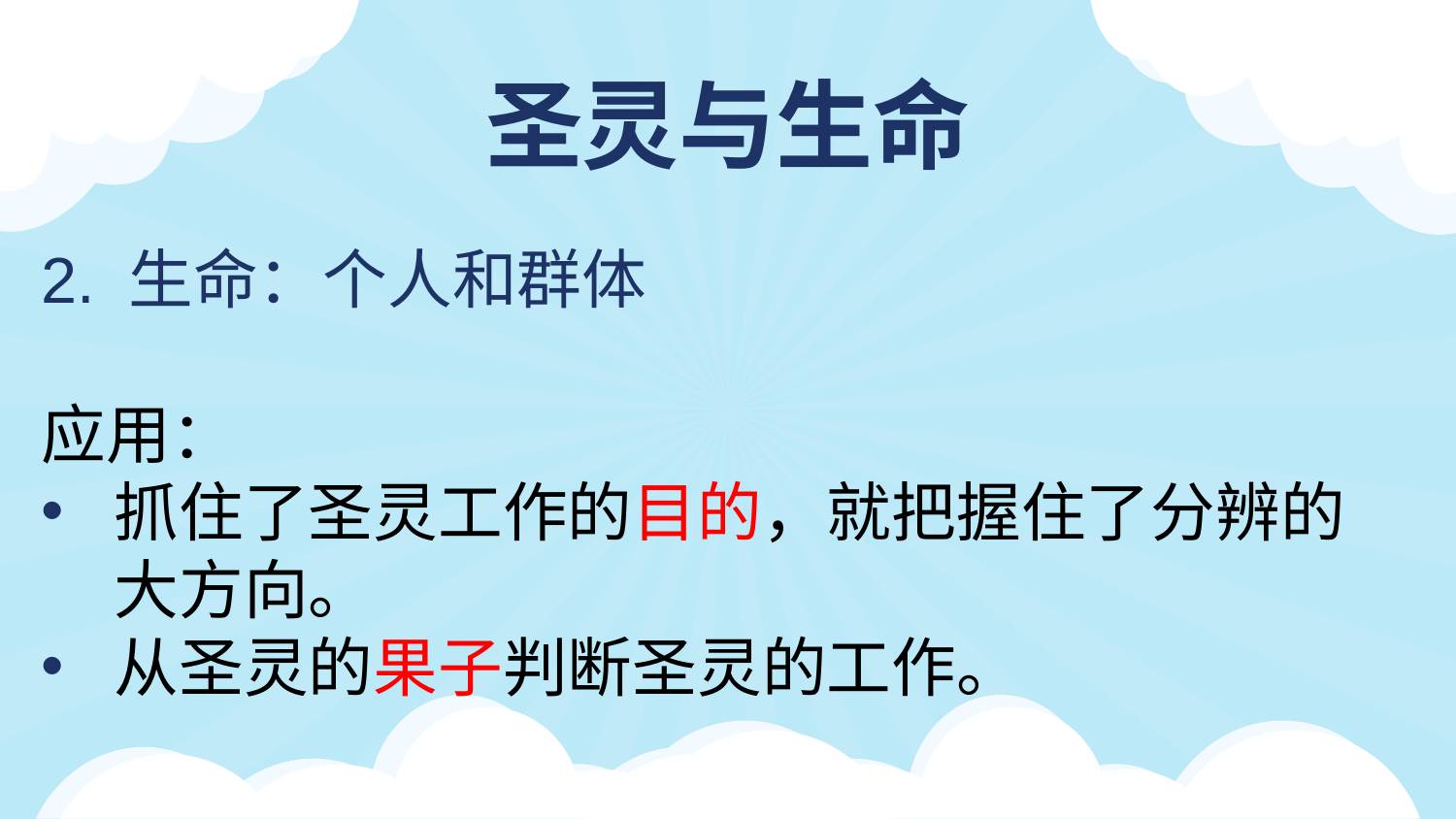

圣灵与生命
2. 生命：个人和群体

应用：
抓住了圣灵工作的目的，就把握住了分辨的大方向。
从圣灵的果子判断圣灵的工作。